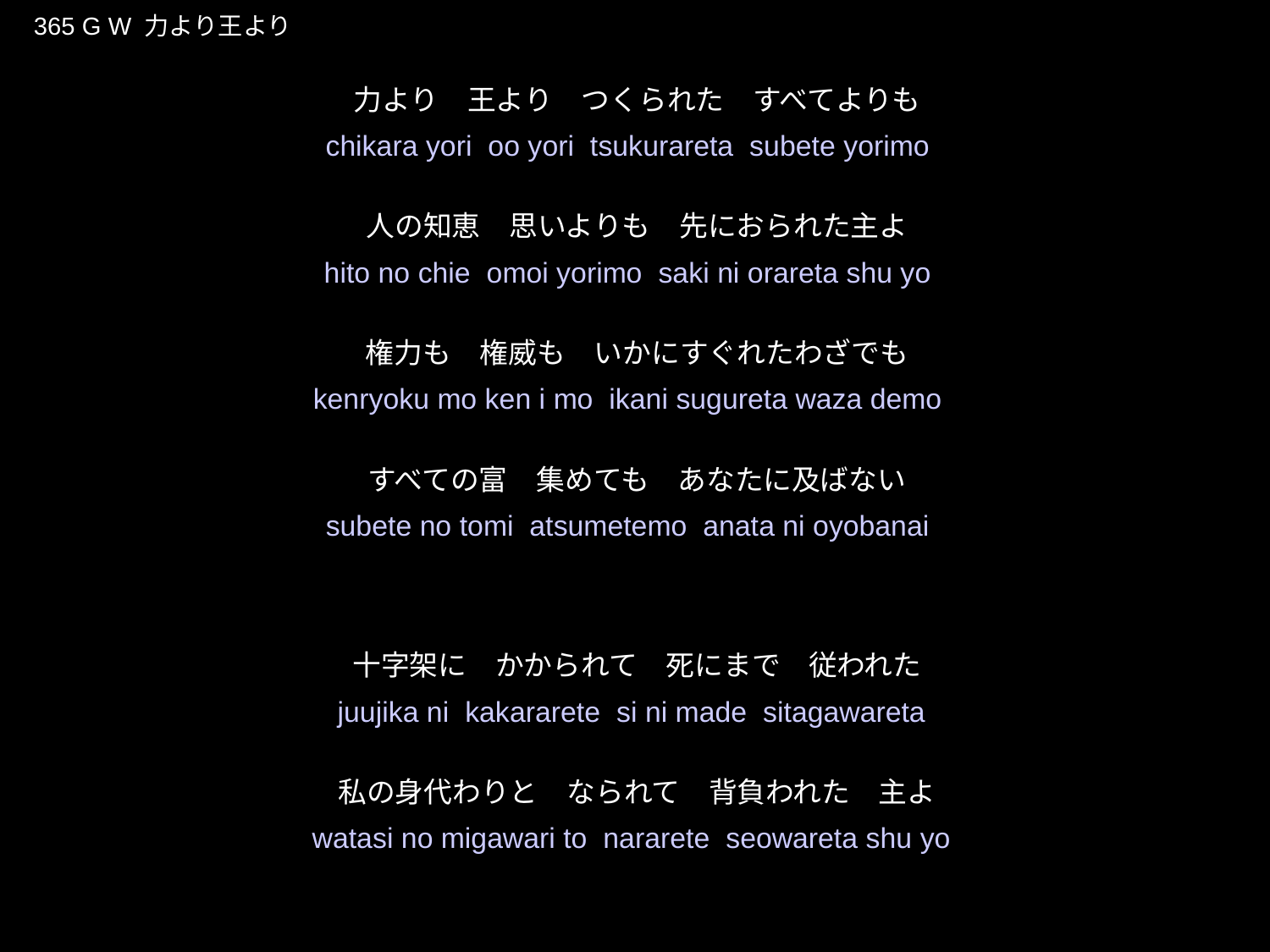

ちからよりおうより
★W
365 G W 力より王より
力より　王より　つくられた　すべてよりも
人の知恵　思いよりも　先におられた主よ
権力も　権威も　いかにすぐれたわざでも
すべての富　集めても　あなたに及ばない
十字架に　かかられて　死にまで　従われた
私の身代わりと　なられて　背負われた　主よ
★４
chikara yori  oo yori  tsukurareta  subete yorimo
hito no chie  omoi yorimo  saki ni orareta shu yo
kenryoku mo ken i mo  ikani sugureta waza demo
subete no tomi  atsumetemo  anata ni oyobanai
 juujika ni  kakararete  si ni made  sitagawareta
 watasi no migawari to  nararete  seowareta shu yo